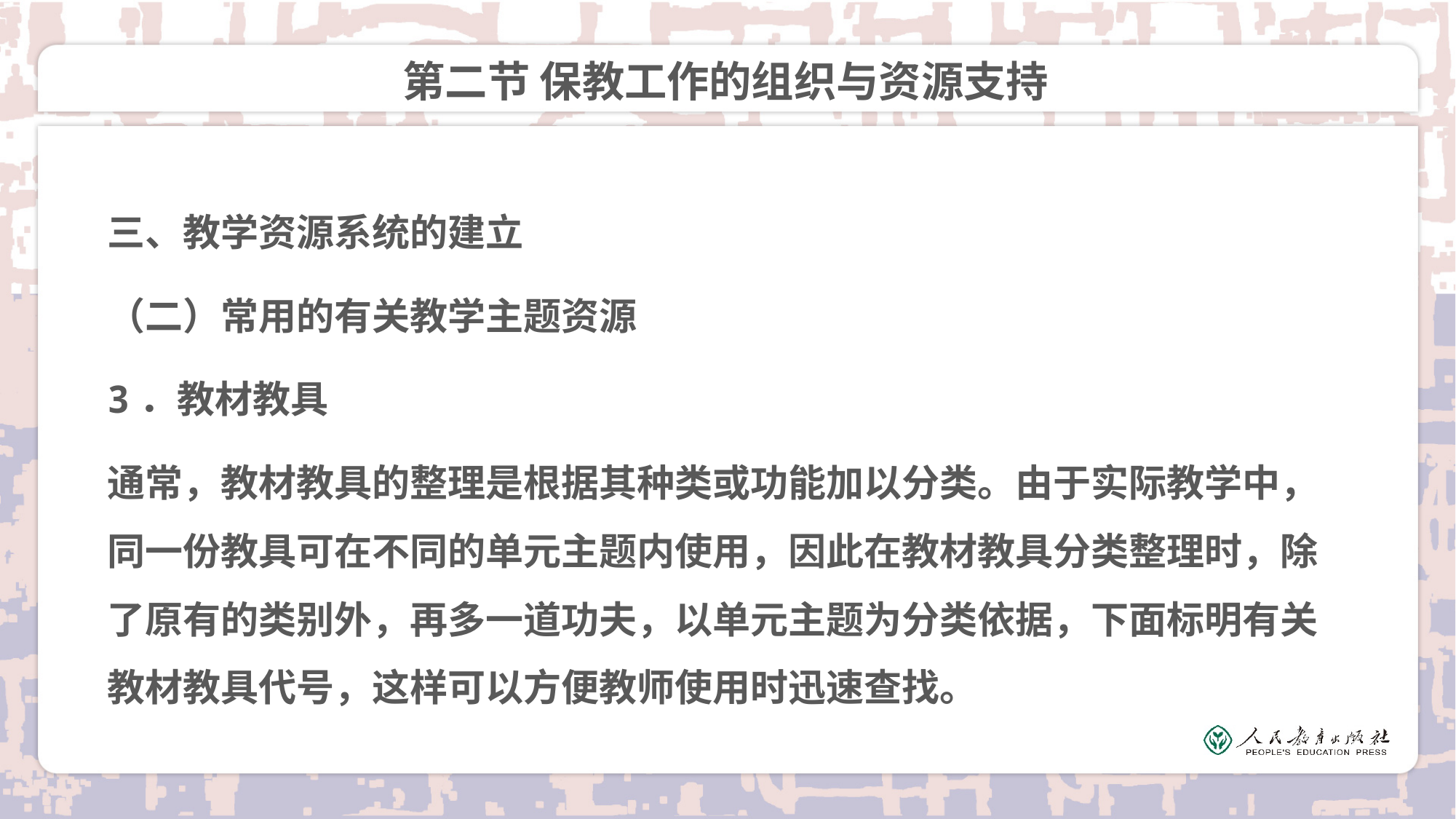

# 第二节 保教工作的组织与资源支持
三、教学资源系统的建立
（二）常用的有关教学主题资源
3．教材教具
通常，教材教具的整理是根据其种类或功能加以分类。由于实际教学中，同一份教具可在不同的单元主题内使用，因此在教材教具分类整理时，除了原有的类别外，再多一道功夫，以单元主题为分类依据，下面标明有关教材教具代号，这样可以方便教师使用时迅速查找。